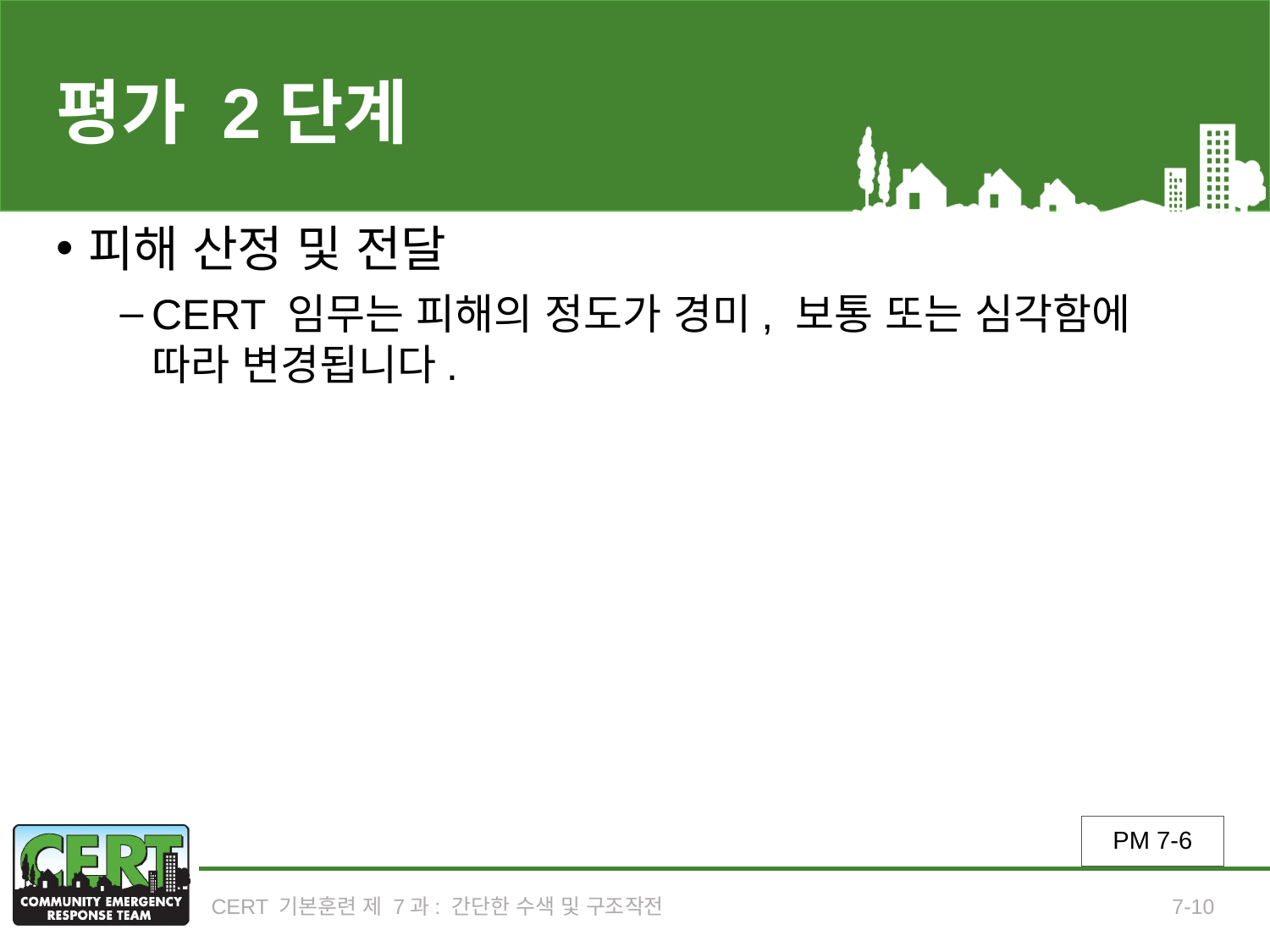

# 평가 2단계
피해 산정 및 전달
CERT 임무는 피해의 정도가 경미, 보통 또는 심각함에 따라 변경됩니다.
PM 7-6
CERT 기본훈련 제 7과: 간단한 수색 및 구조작전
7-10